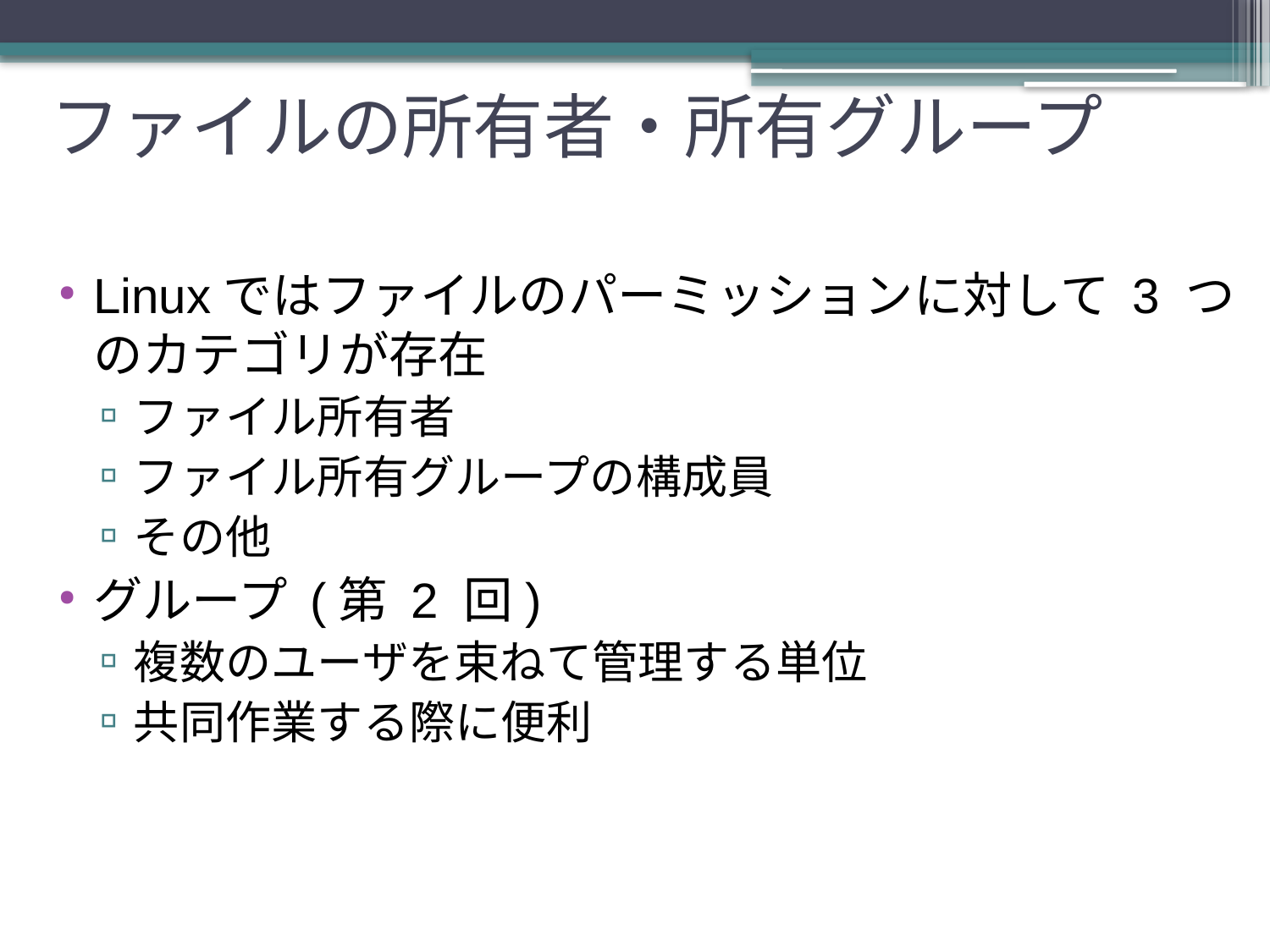

# ファイルの所有者・所有グループ
Linuxではファイルのパーミッションに対して 3 つのカテゴリが存在
ファイル所有者
ファイル所有グループの構成員
その他
グループ (第 2 回)
複数のユーザを束ねて管理する単位
共同作業する際に便利